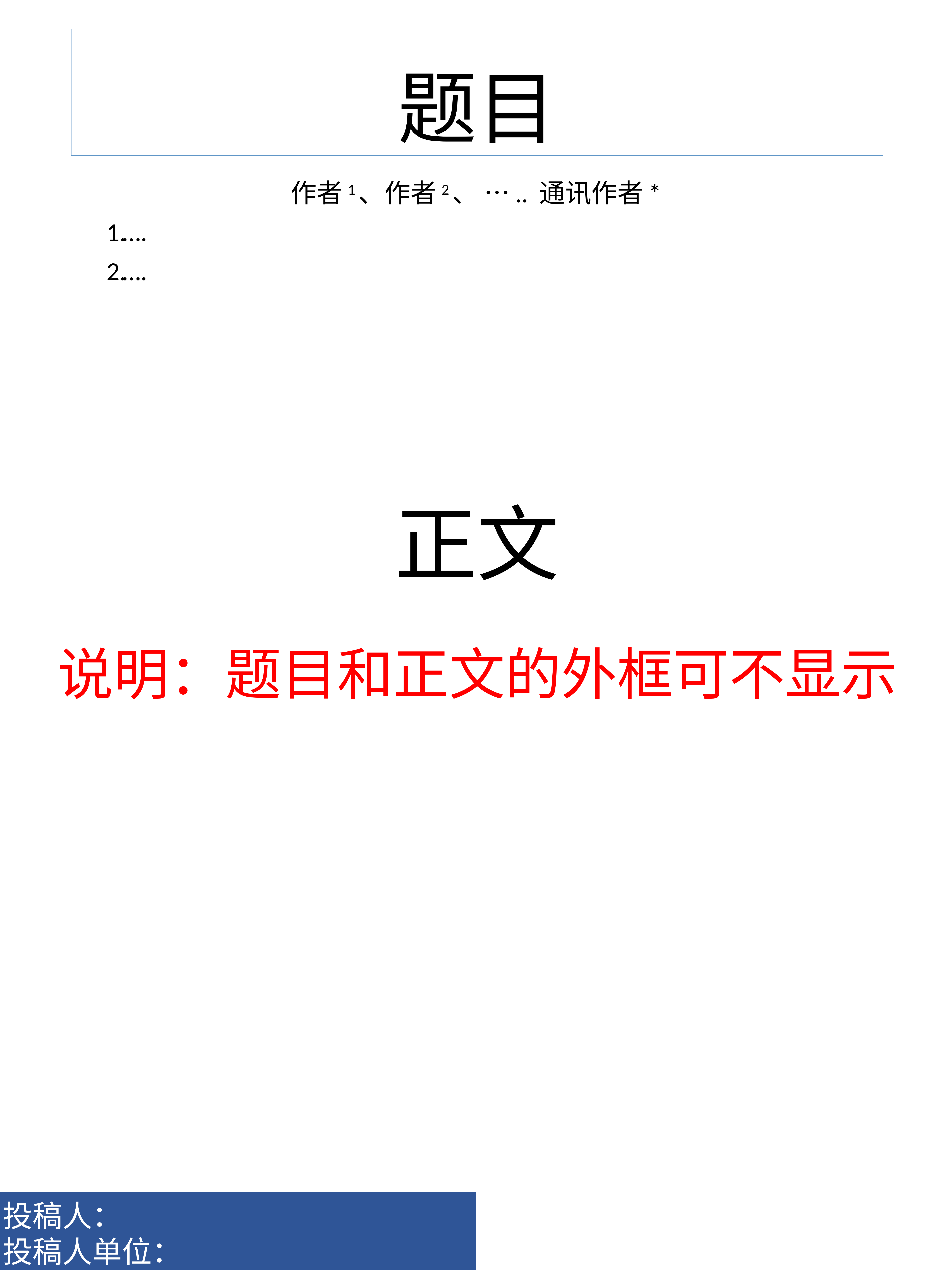

# 题目
作者1、作者2、 ….. 通讯作者*
….
….

正文
说明：题目和正文的外框可不显示
投稿人：
投稿人单位：